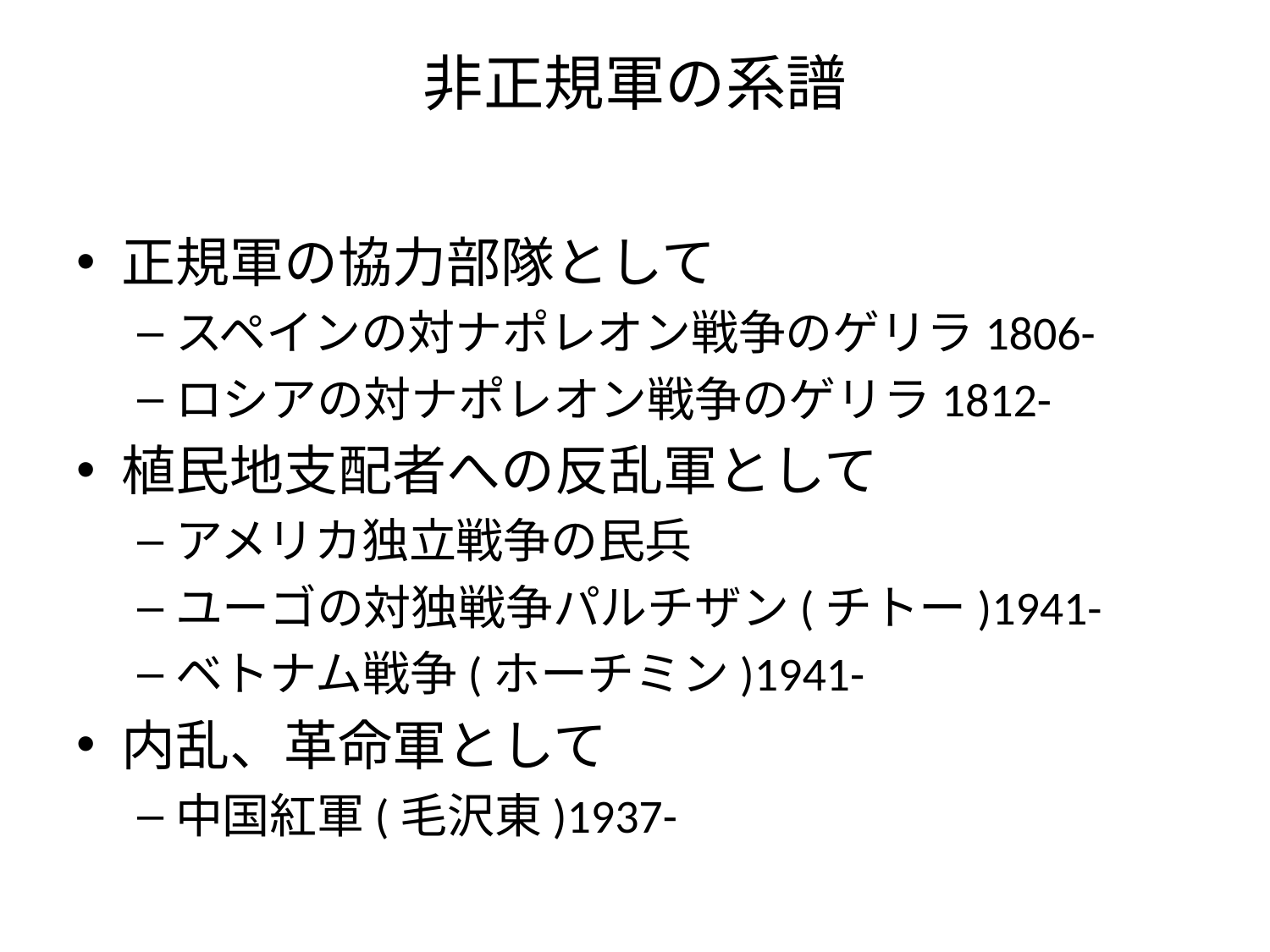

# 非正規軍の系譜
正規軍の協力部隊として
スペインの対ナポレオン戦争のゲリラ1806-
ロシアの対ナポレオン戦争のゲリラ1812-
植民地支配者への反乱軍として
アメリカ独立戦争の民兵
ユーゴの対独戦争パルチザン(チトー)1941-
ベトナム戦争(ホーチミン)1941-
内乱、革命軍として
中国紅軍(毛沢東)1937-